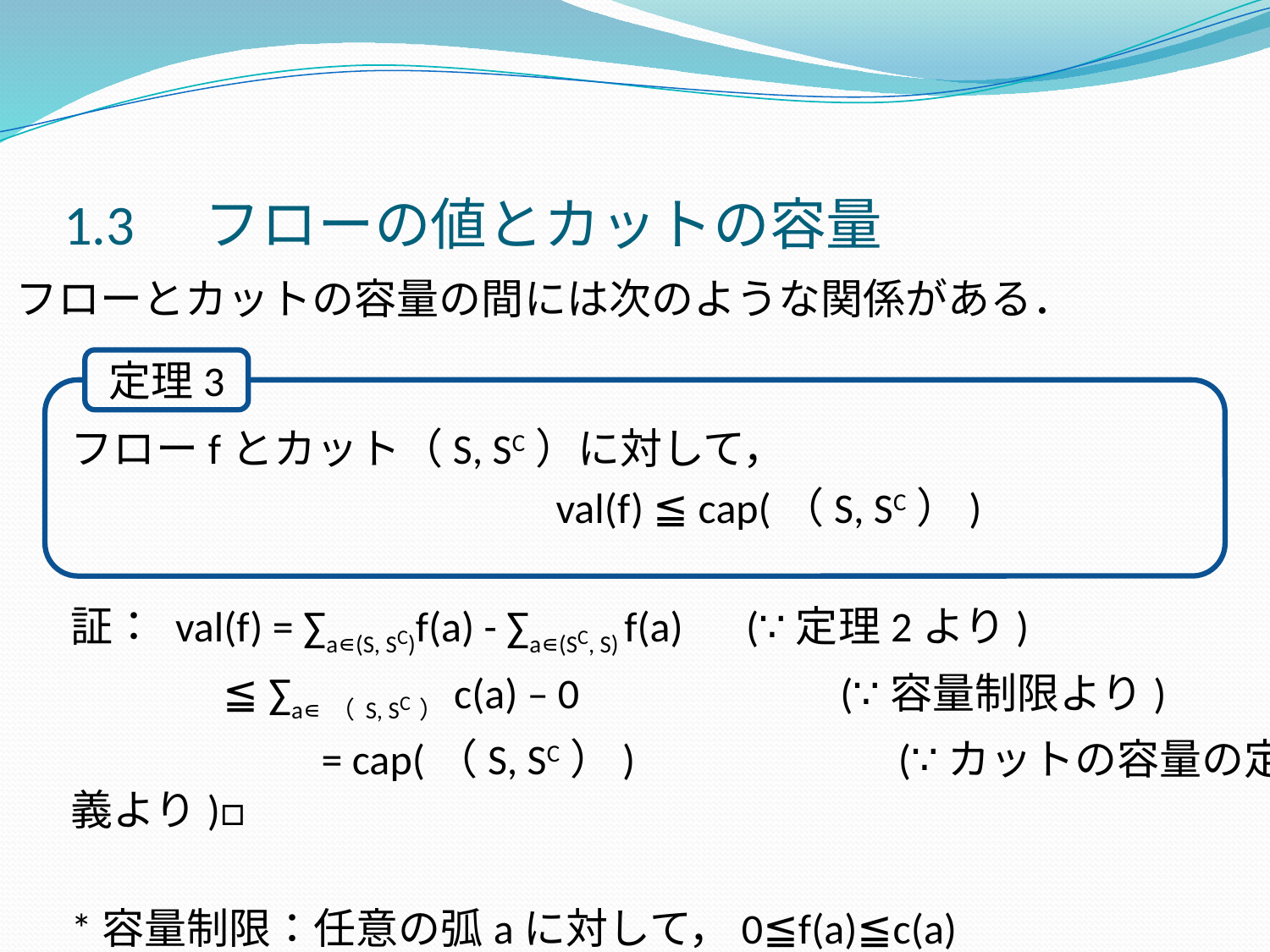

1.3　フローの値とカットの容量
フローとカットの容量の間には次のような関係がある．

定理3

フローfとカット（S, SC）に対して，
                               　　　　val(f) ≦ cap(（S, SC）)

証： val(f) = ∑a∊(S, SC)f(a) - ∑a∊(SC, S) f(a)　(∵定理2より)
                ≦ ∑a∊（S, SC）c(a) – 0 　　　　　  (∵容量制限より)
　　　　　   = cap(（S, SC）) 　                    (∵カットの容量の定義より)□

*容量制限：任意の弧aに対して，0≦f(a)≦c(a)